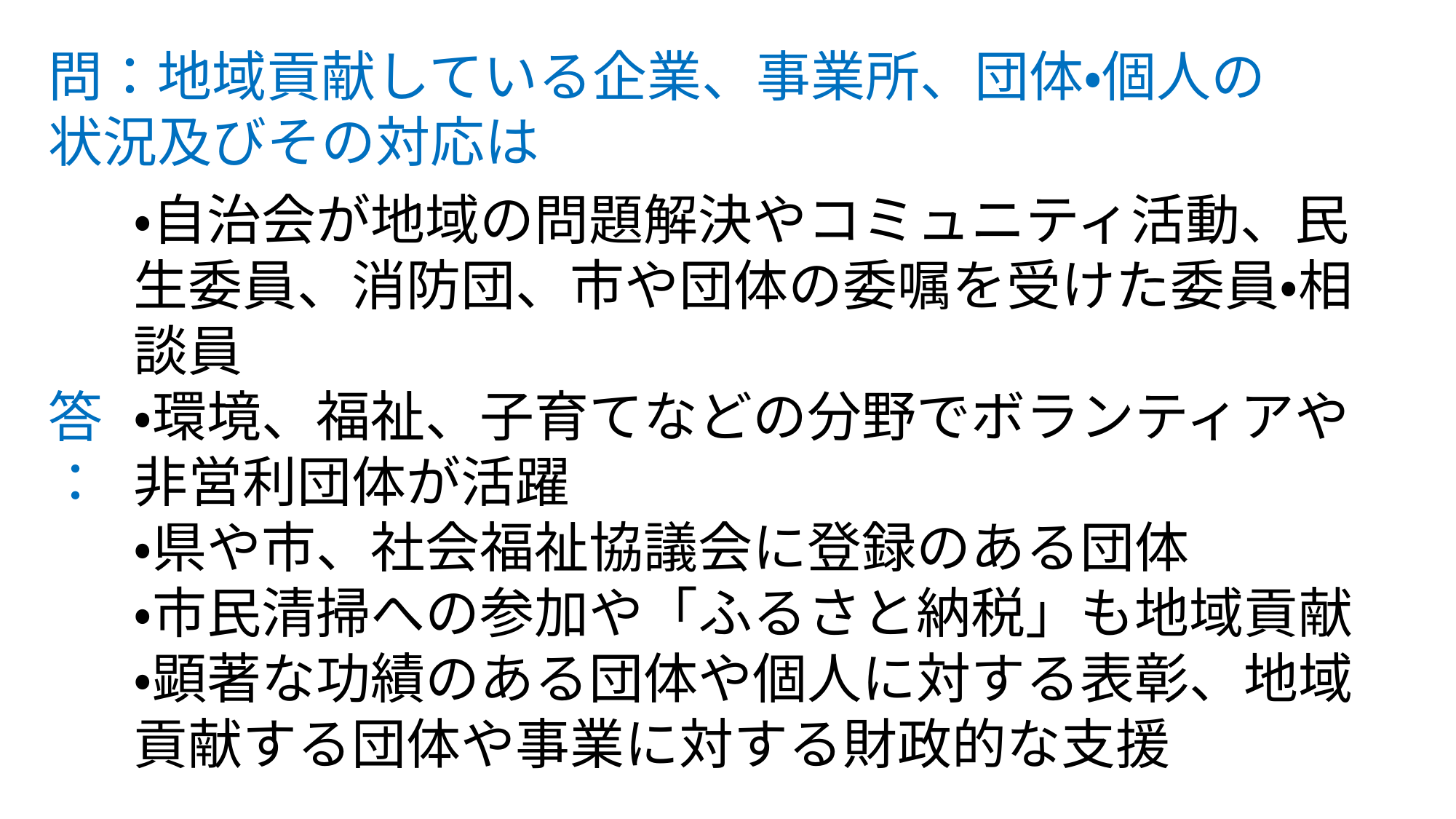

問：地域貢献している企業、事業所、団体・個人の状況及びその対応は
・自治会が地域の問題解決やコミュニティ活動、民生委員、消防団、市や団体の委嘱を受けた委員・相談員
・環境、福祉、子育てなどの分野でボランティアや非営利団体が活躍
・県や市、社会福祉協議会に登録のある団体
・市民清掃への参加や「ふるさと納税」も地域貢献
・顕著な功績のある団体や個人に対する表彰、地域貢献する団体や事業に対する財政的な支援
答：